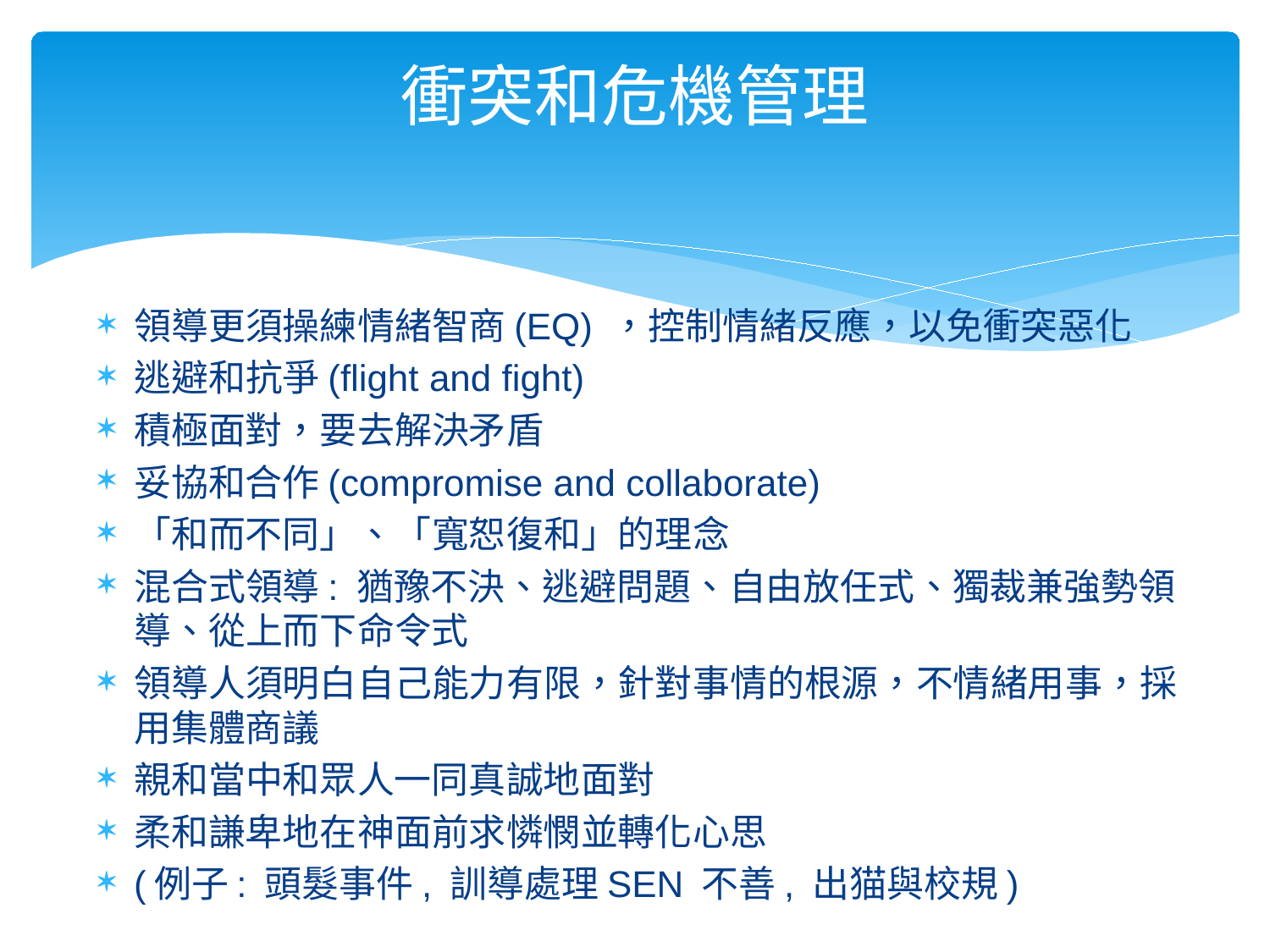

# 衝突和危機管理
領導更須操練情緒智商(EQ) ，控制情緒反應，以免衝突惡化
逃避和抗爭(flight and fight)
積極面對，要去解決矛盾
妥協和合作(compromise and collaborate)
「和而不同」、「寬恕復和」的理念
混合式領導: 猶豫不決、逃避問題、自由放任式、獨裁兼強勢領導、從上而下命令式
領導人須明白自己能力有限，針對事情的根源，不情緒用事，採用集體商議
親和當中和眾人一同真誠地面對
柔和謙卑地在神面前求憐憫並轉化心思
(例子: 頭髮事件, 訓導處理SEN 不善, 出猫與校規)